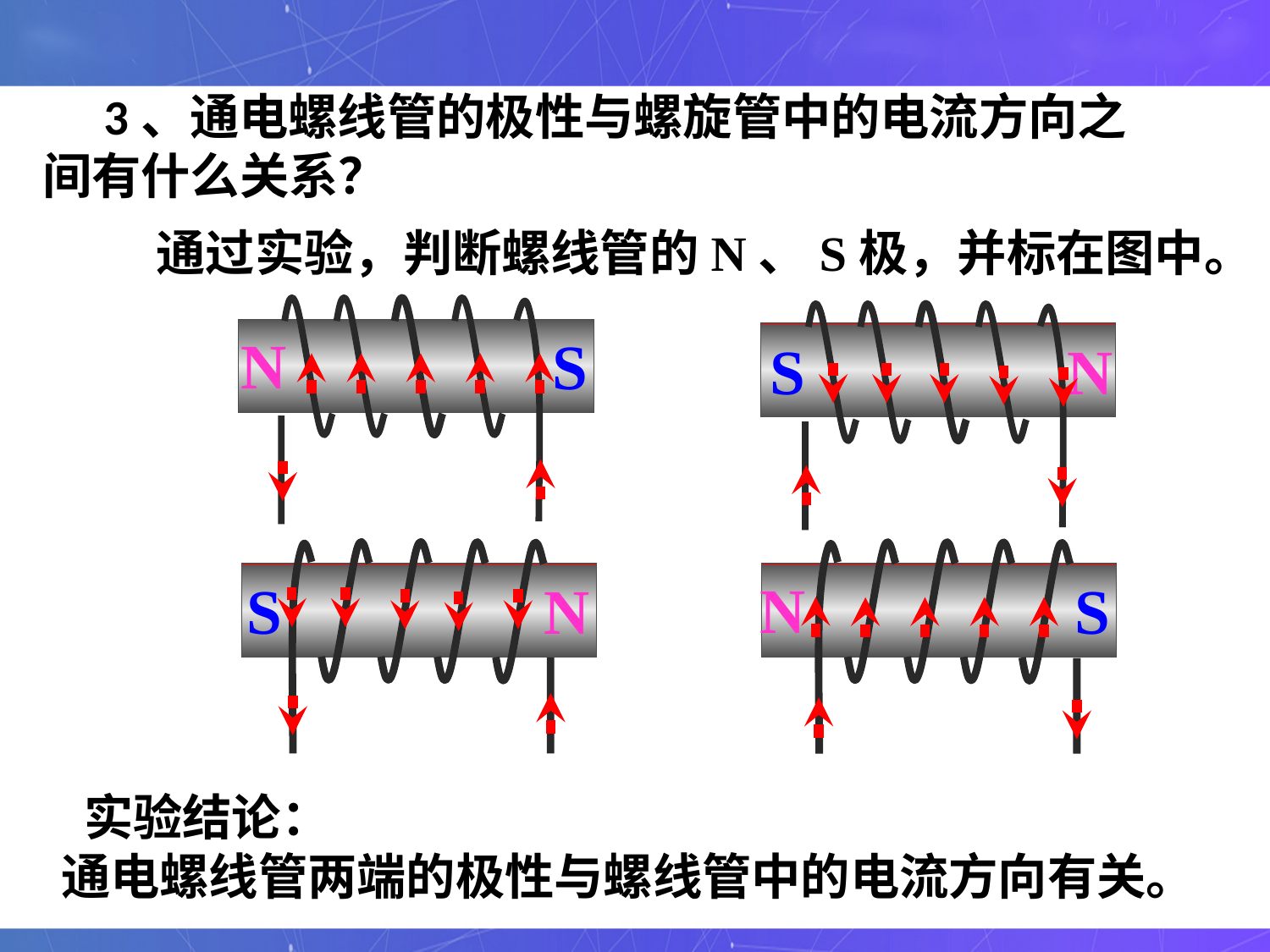

3、通电螺线管的极性与螺旋管中的电流方向之间有什么关系？
　　通过实验，判断螺线管的N、S极，并标在图中。

N

S

S
N

N

S
N
S

 实验结论：
通电螺线管两端的极性与螺线管中的电流方向有关。